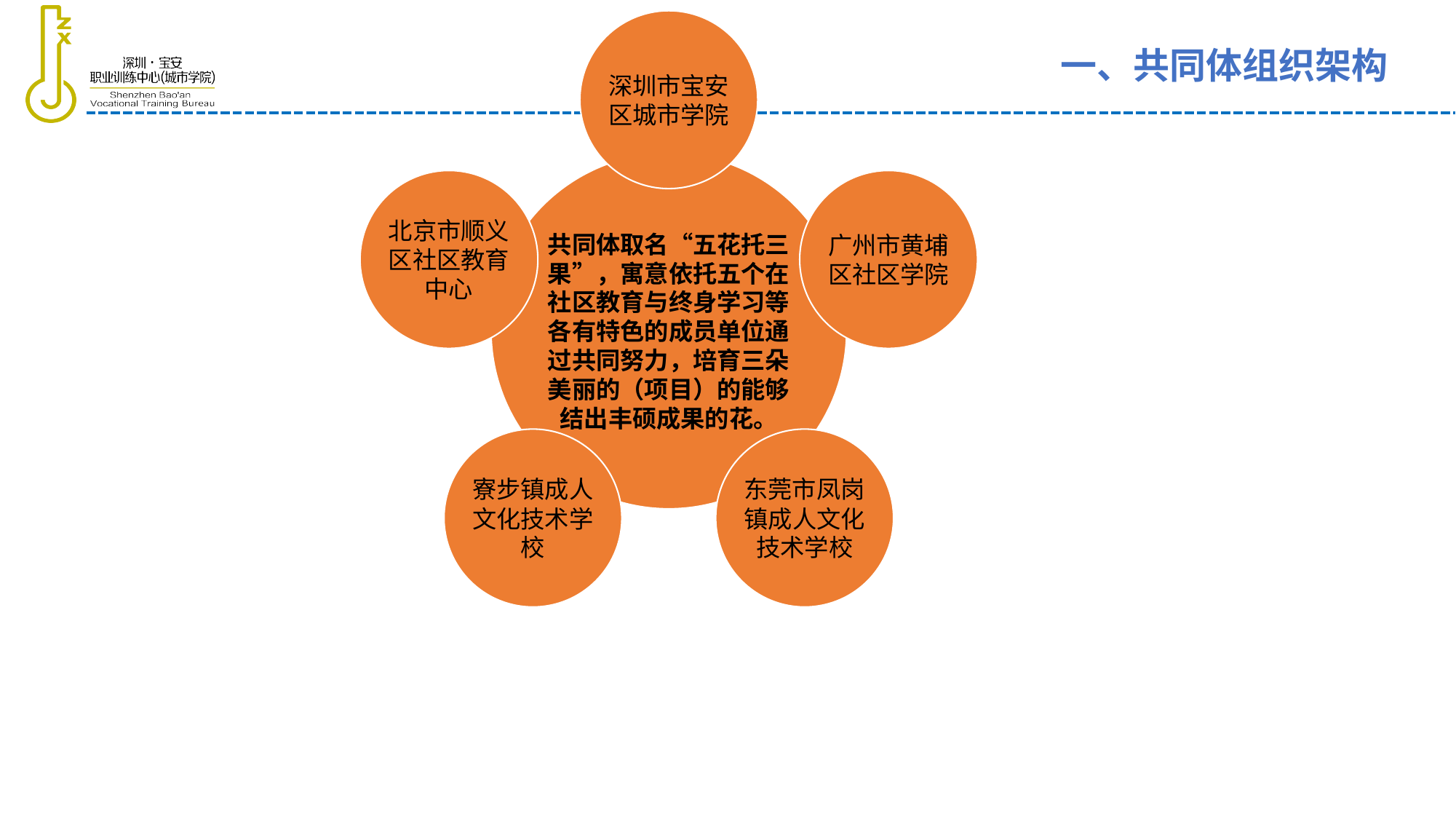

一、共同体组织架构

共同体取名“五花托三果”，寓意依托五个在社区教育与终身学习等各有特色的成员单位通过共同努力，培育三朵美丽的（项目）的能够结出丰硕成果的花。
深圳市宝安区城市学院
广州市黄埔区社区学院
东莞市凤岗镇成人文化技术学校
寮步镇成人文化技术学校
北京市顺义区社区教育中心